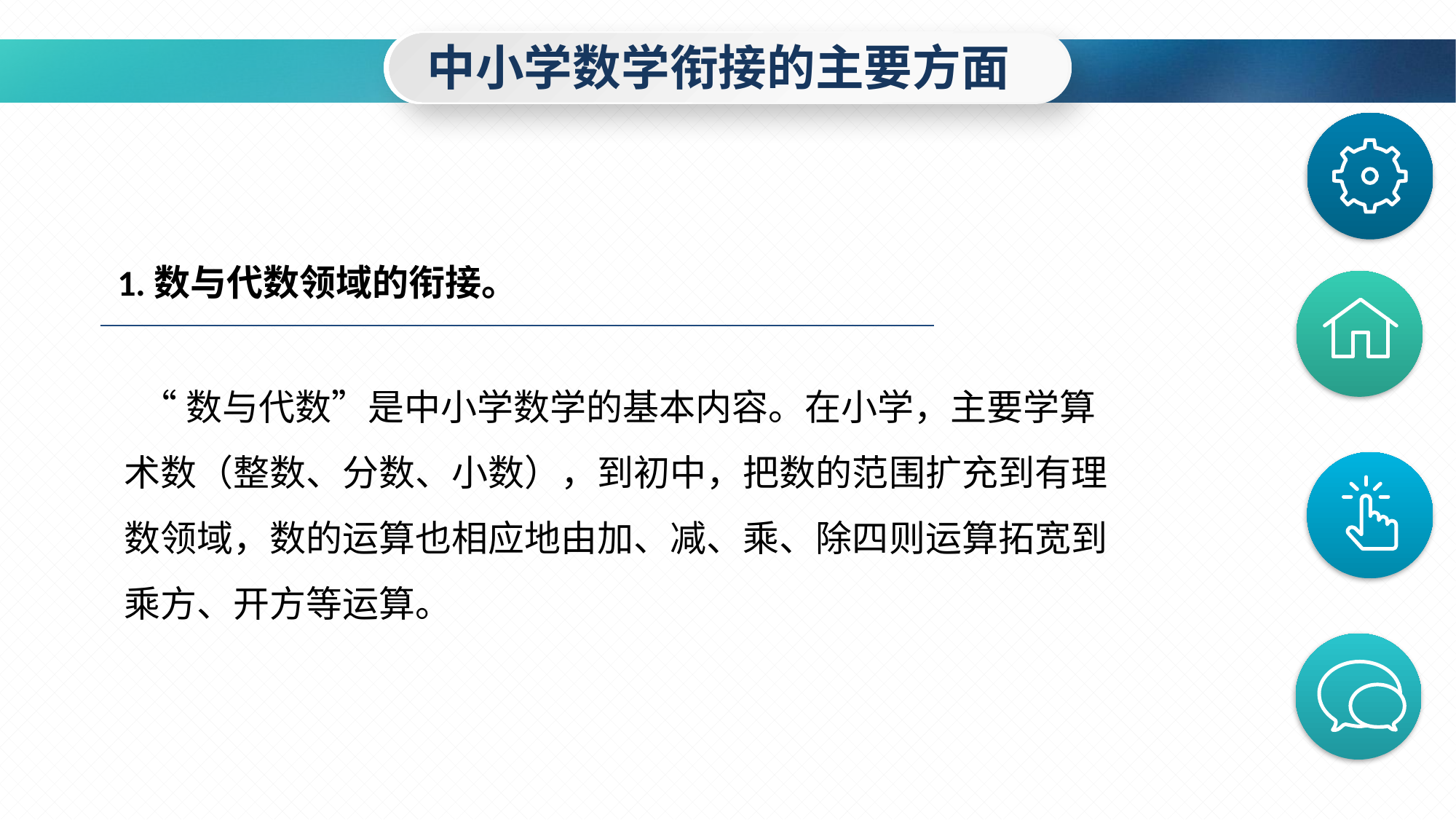

中小学数学衔接的主要方面

1.数与代数领域的衔接。

  “数与代数”是中小学数学的基本内容。在小学，主要学算术数（整数、分数、小数），到初中，把数的范围扩充到有理数领域，数的运算也相应地由加、减、乘、除四则运算拓宽到乘方、开方等运算。